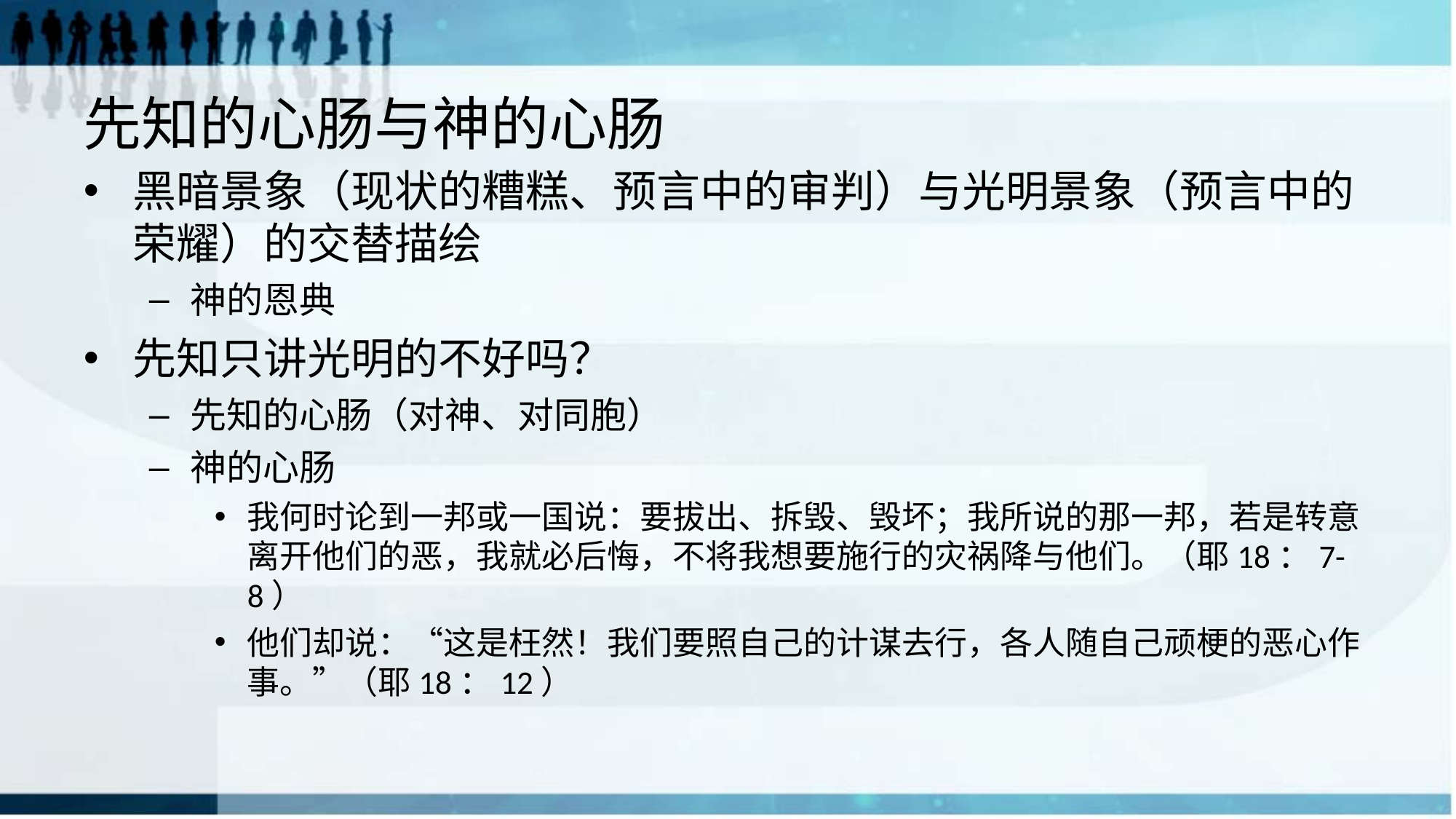

# 先知的心肠与神的心肠
黑暗景象（现状的糟糕、预言中的审判）与光明景象（预言中的荣耀）的交替描绘
神的恩典
先知只讲光明的不好吗？
先知的心肠（对神、对同胞）
神的心肠
我何时论到一邦或一国说：要拔出、拆毁、毁坏；我所说的那一邦，若是转意离开他们的恶，我就必后悔，不将我想要施行的灾祸降与他们。（耶18：7-8）
他们却说：“这是枉然！我们要照自己的计谋去行，各人随自己顽梗的恶心作事。”（耶18：12）